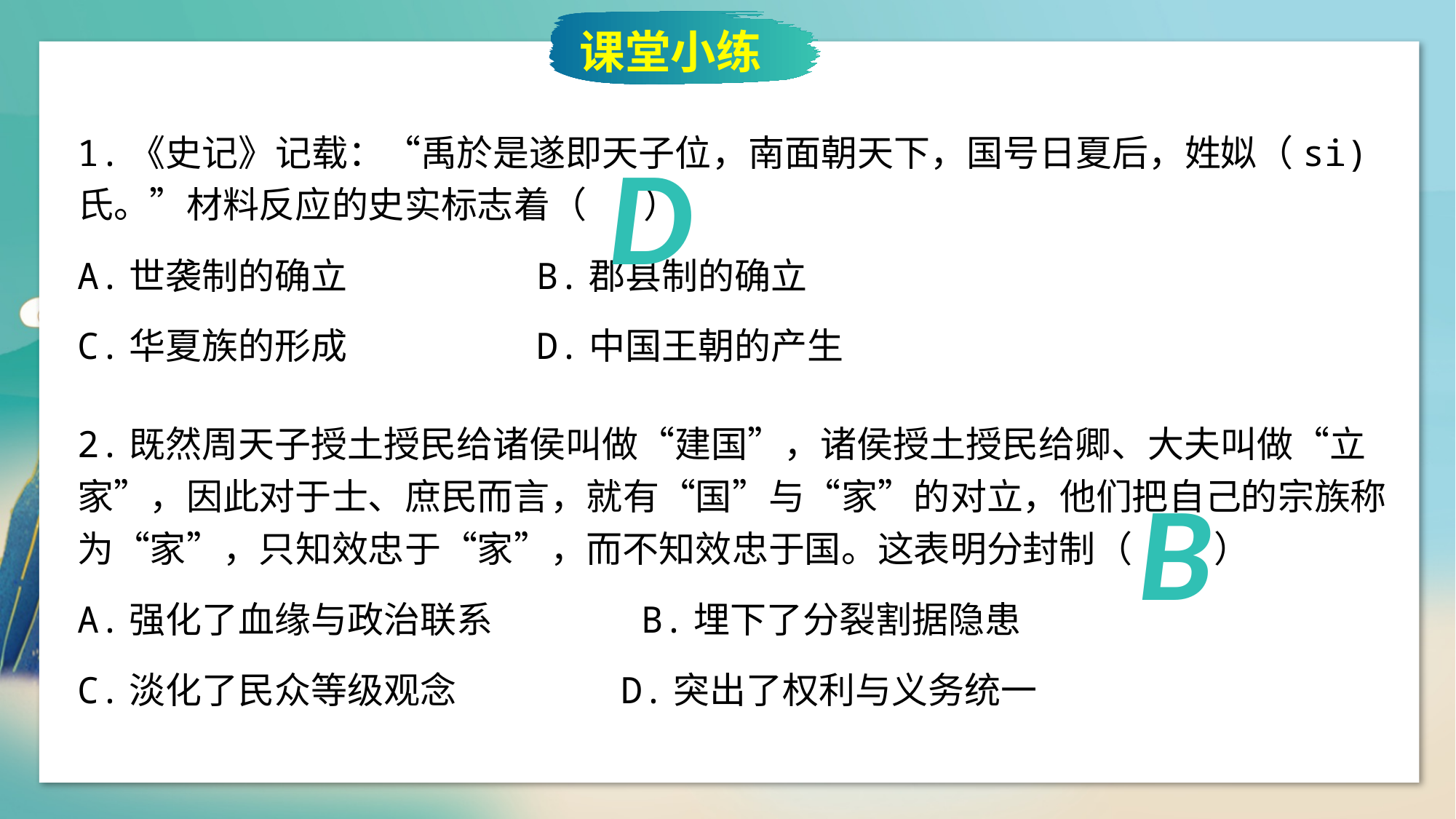

课堂小练

1.《史记》记载：“禹於是遂即天子位，南面朝天下，国号日夏后，姓姒（si)氏。”材料反应的史实标志着（       ）
A.世袭制的确立                      B.郡县制的确立
C.华夏族的形成                      D.中国王朝的产生
2.既然周天子授土授民给诸侯叫做“建国”，诸侯授土授民给卿、大夫叫做“立家”，因此对于士、庶民而言，就有“国”与“家”的对立，他们把自己的宗族称为“家”，只知效忠于“家”，而不知效忠于国。这表明分封制（          ）
A.强化了血缘与政治联系                 B.埋下了分裂割据隐患
C.淡化了民众等级观念                   D.突出了权利与义务统一
D
B